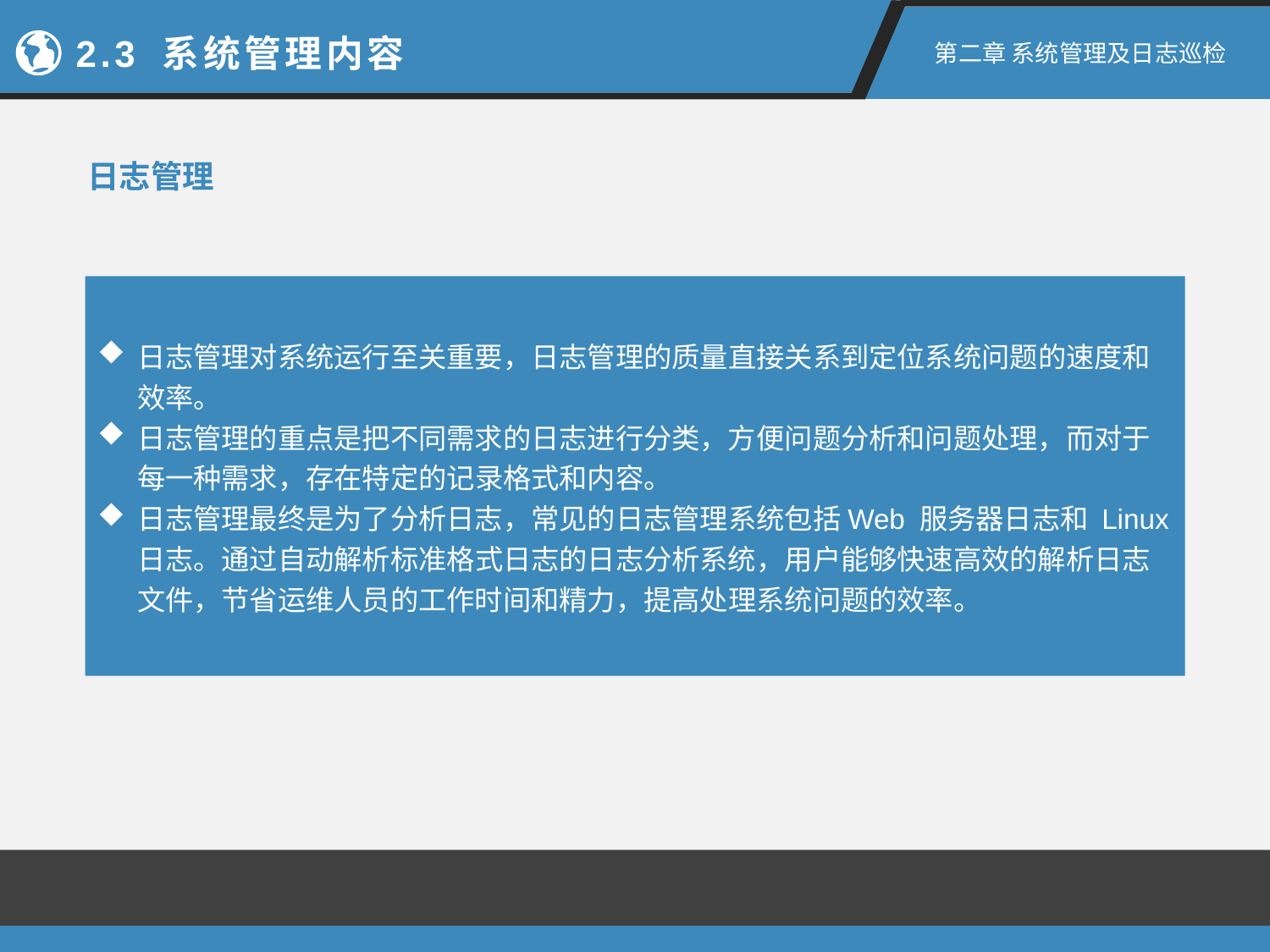

2.3 系统管理内容

第二章 系统管理及日志巡检
日志管理
日志管理对系统运行至关重要，日志管理的质量直接关系到定位系统问题的速度和效率。
日志管理的重点是把不同需求的日志进行分类，方便问题分析和问题处理，而对于每一种需求，存在特定的记录格式和内容。
日志管理最终是为了分析日志，常见的日志管理系统包括Web 服务器日志和 Linux 日志。通过自动解析标准格式日志的日志分析系统，用户能够快速高效的解析日志文件，节省运维人员的工作时间和精力，提高处理系统问题的效率。